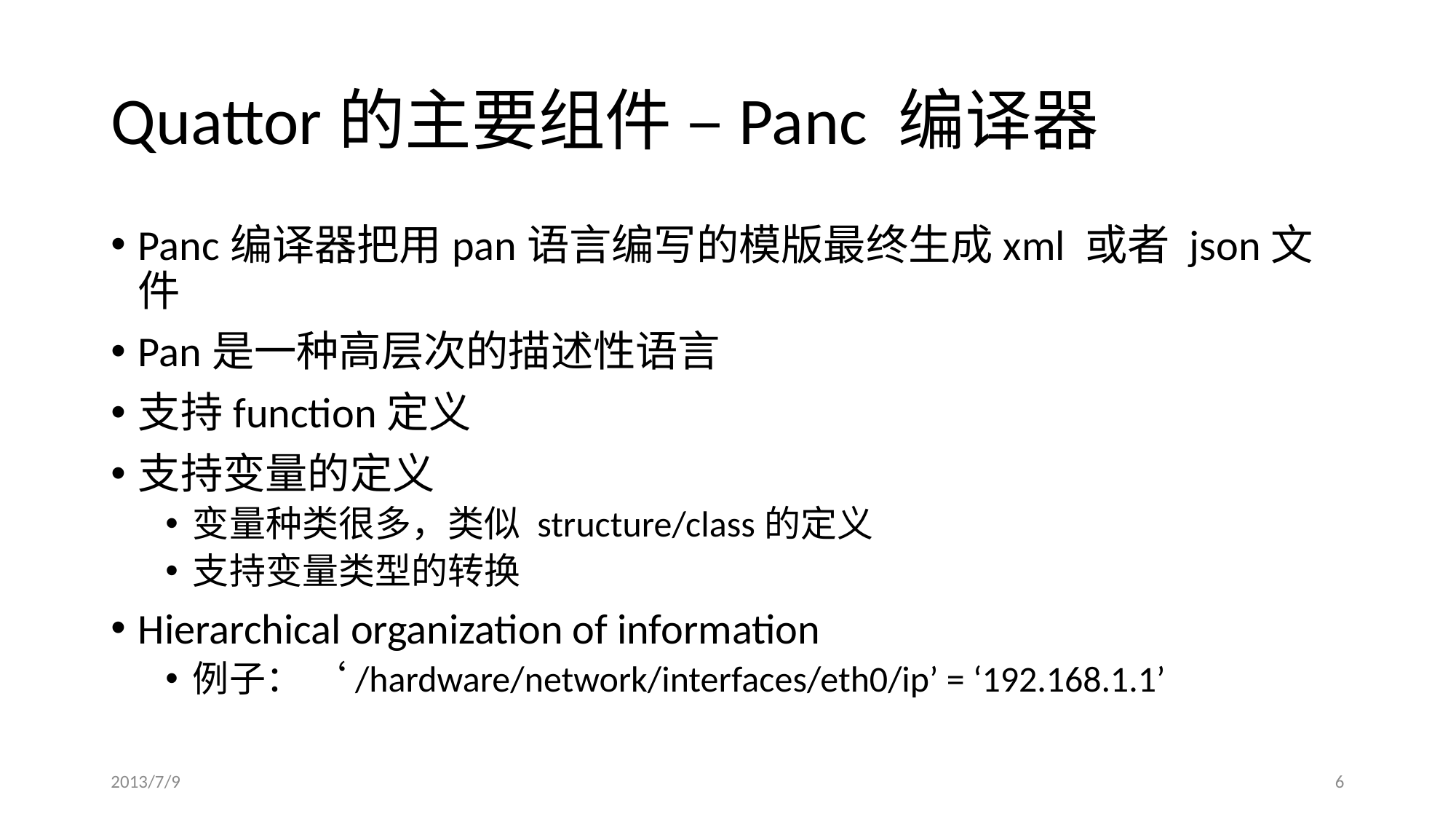

# Quattor的主要组件 –Panc 编译器
Panc编译器把用pan语言编写的模版最终生成xml 或者 json文件
Pan是一种高层次的描述性语言
支持function定义
支持变量的定义
变量种类很多，类似 structure/class的定义
支持变量类型的转换
Hierarchical organization of information
例子： ‘/hardware/network/interfaces/eth0/ip’ = ‘192.168.1.1’

2013/7/9
6